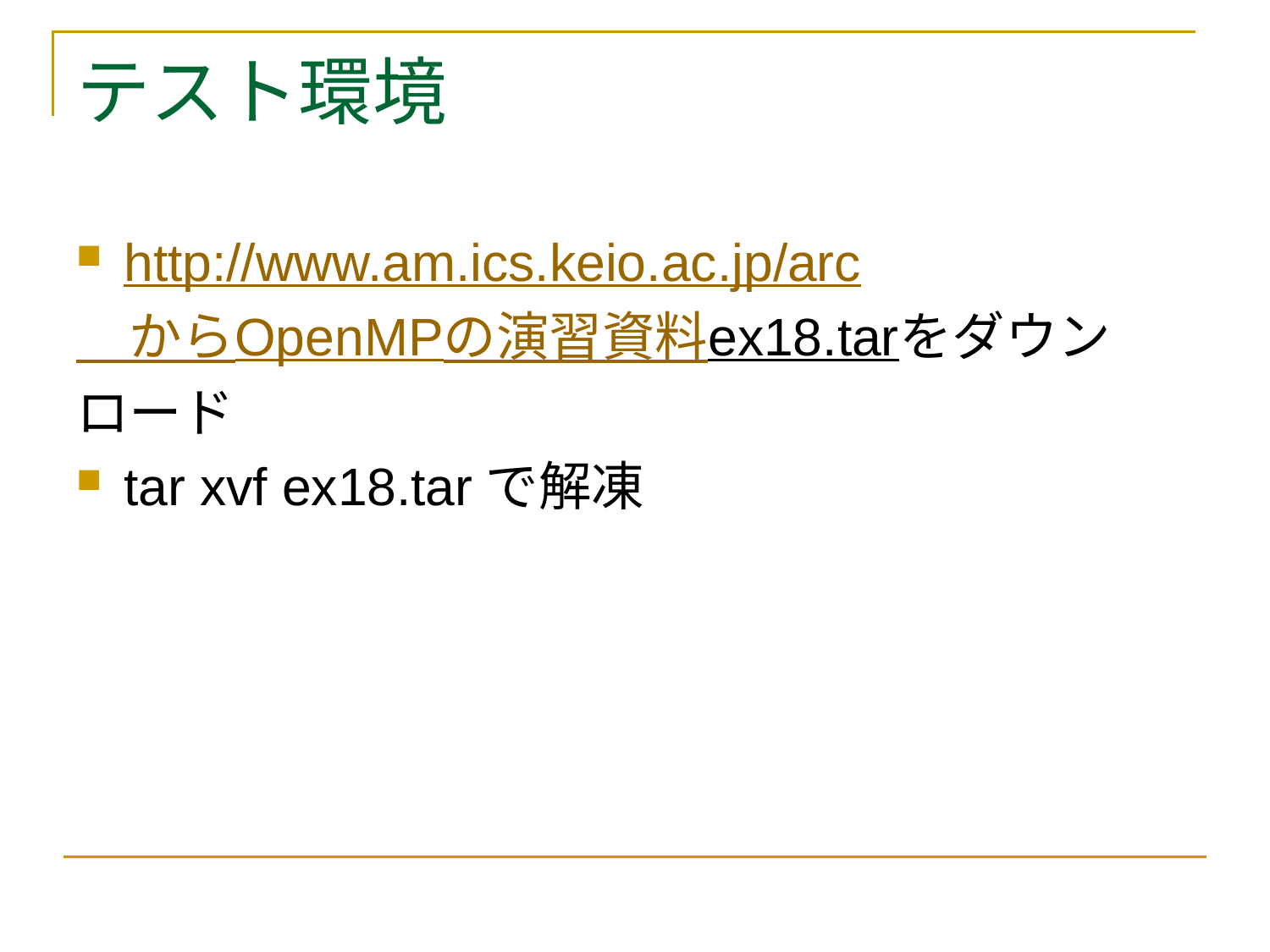

# テスト環境
http://www.am.ics.keio.ac.jp/arc
　からOpenMPの演習資料ex18.tarをダウンロード
tar xvf ex18.tarで解凍